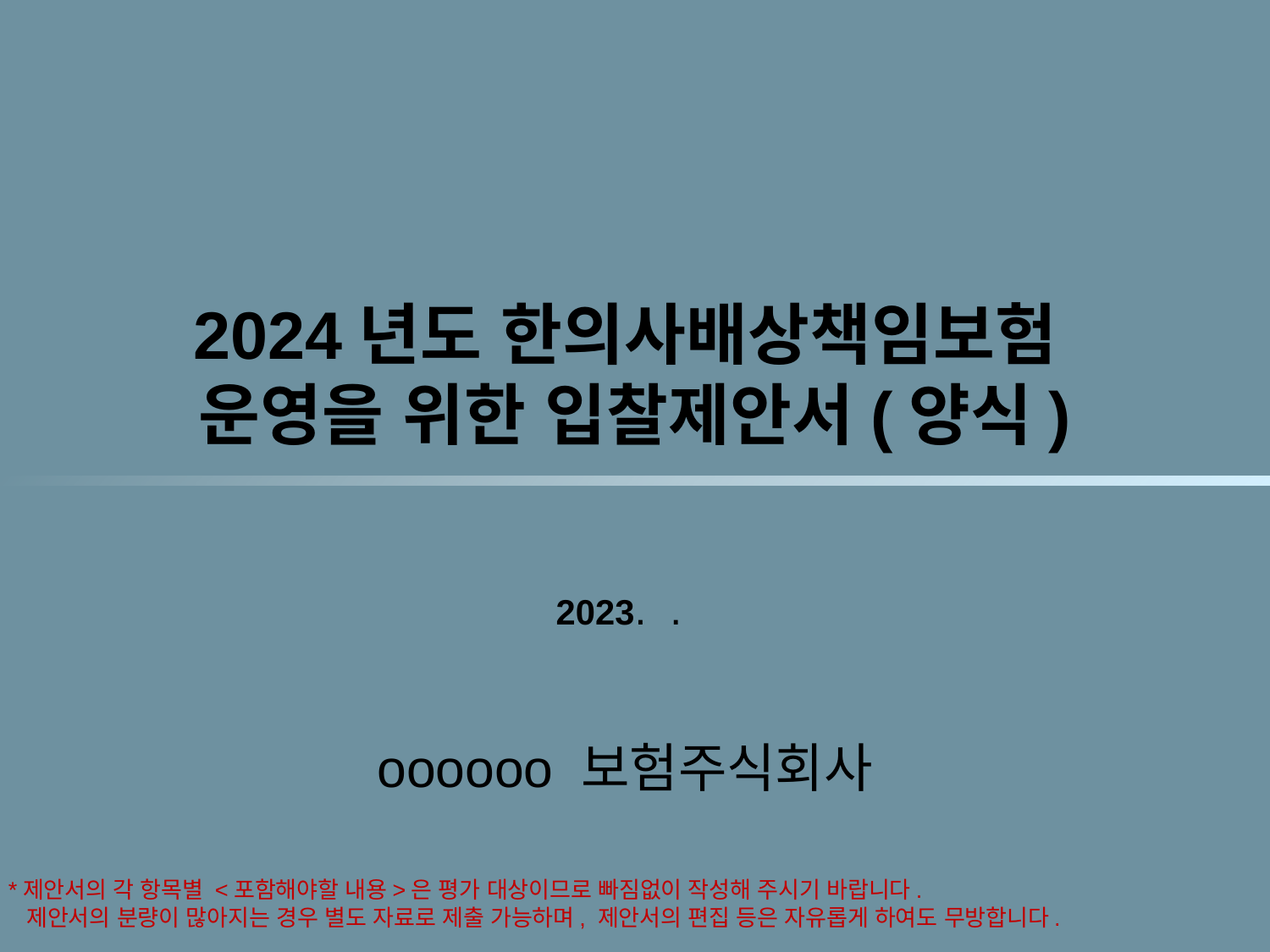

2024년도 한의사배상책임보험
운영을 위한 입찰제안서(양식)

2023.  .

oooooo 보험주식회사
*제안서의 각 항목별 <포함해야할 내용>은 평가 대상이므로 빠짐없이 작성해 주시기 바랍니다.
  제안서의 분량이 많아지는 경우 별도 자료로 제출 가능하며, 제안서의 편집 등은 자유롭게 하여도 무방합니다.